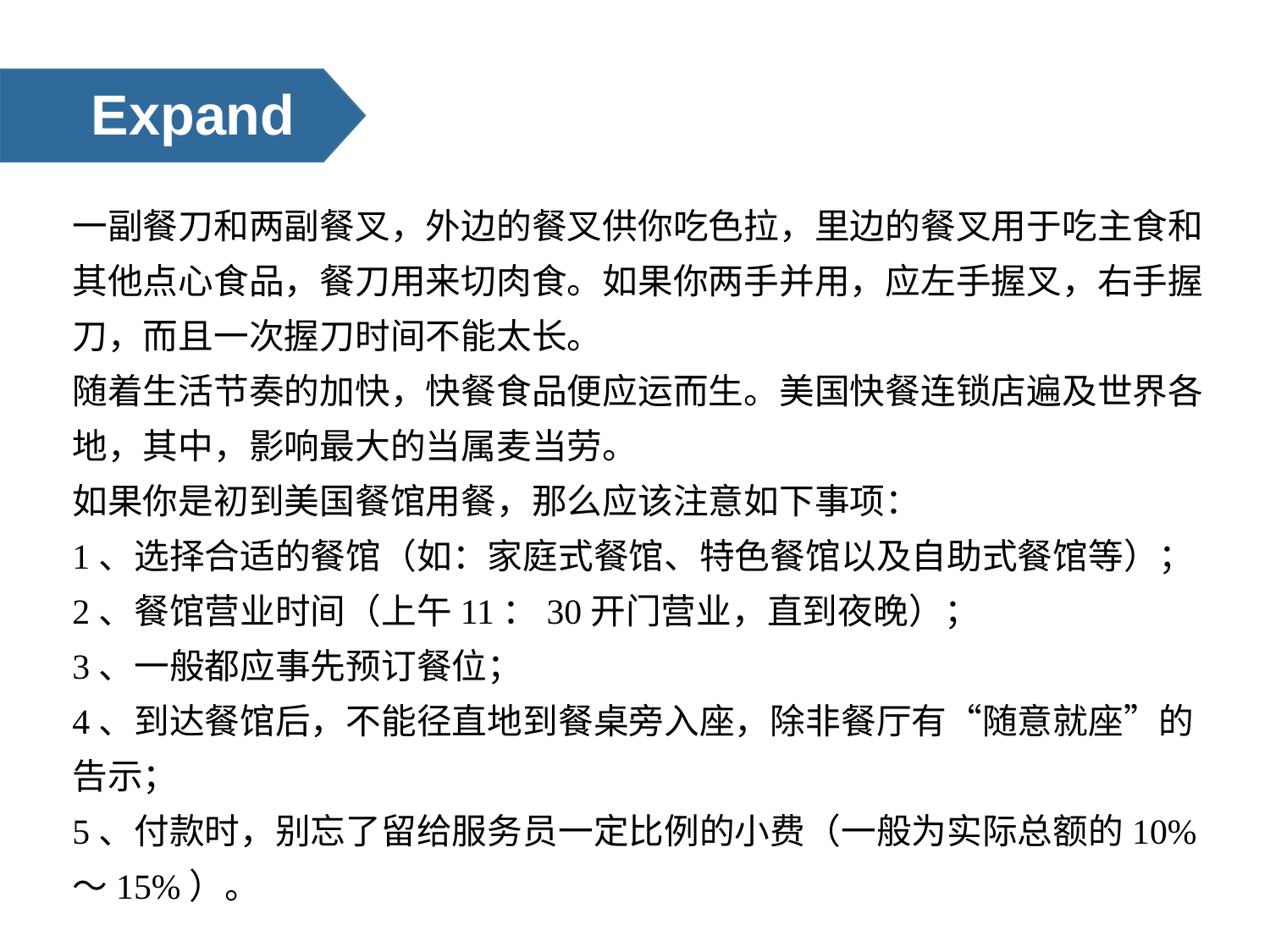

Expand
一副餐刀和两副餐叉，外边的餐叉供你吃色拉，里边的餐叉用于吃主食和其他点心食品，餐刀用来切肉食。如果你两手并用，应左手握叉，右手握刀，而且一次握刀时间不能太长。
随着生活节奏的加快，快餐食品便应运而生。美国快餐连锁店遍及世界各地，其中，影响最大的当属麦当劳。
如果你是初到美国餐馆用餐，那么应该注意如下事项：
1、选择合适的餐馆（如：家庭式餐馆、特色餐馆以及自助式餐馆等）；
2、餐馆营业时间（上午11：30开门营业，直到夜晚）；
3、一般都应事先预订餐位；
4、到达餐馆后，不能径直地到餐桌旁入座，除非餐厅有“随意就座”的告示；
5、付款时，别忘了留给服务员一定比例的小费（一般为实际总额的10%～15%）。